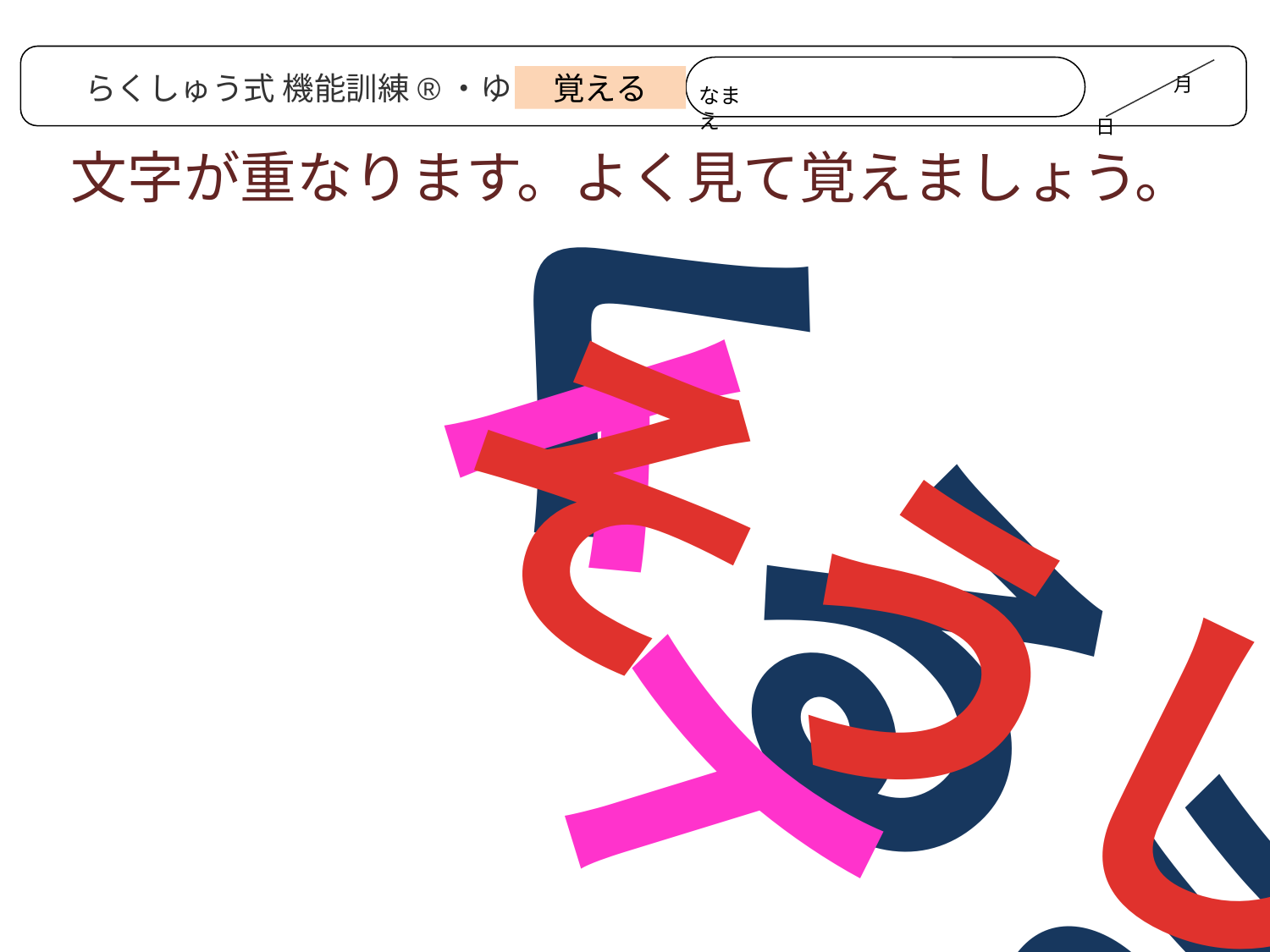

月
　　　　　　　　　　　　　日

なまえ
らくしゅう式 機能訓練®・ゆうゆう
覚える
文字が重なります。よく見て覚えましょう。
くるま
トイレ
そうじ